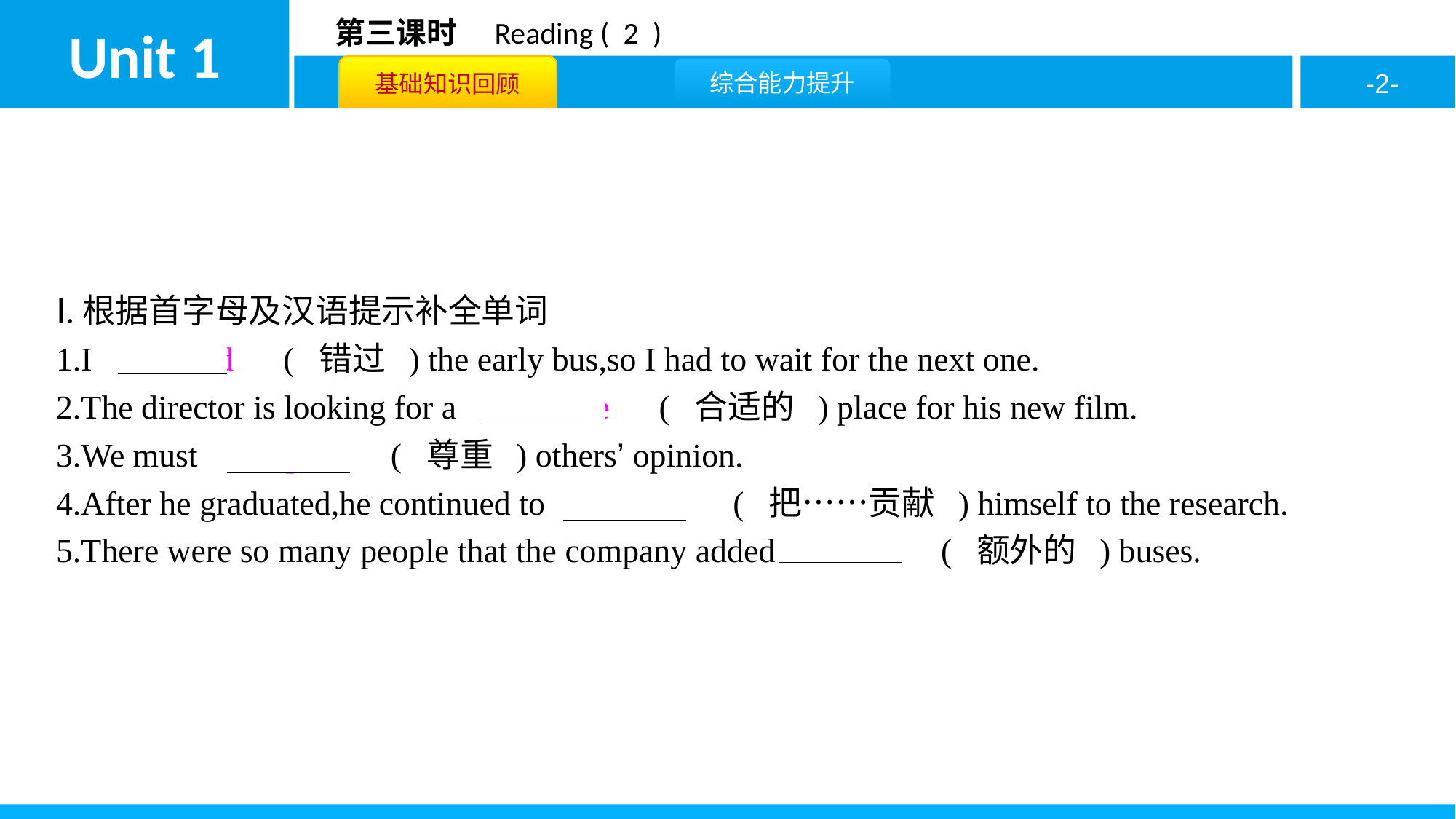

Ⅰ.根据首字母及汉语提示补全单词
1.I　missed　(  错过  ) the early bus,so I had to wait for the next one.
2.The director is looking for a　suitable　(  合适的  ) place for his new film.
3.We must　respect　(  尊重  ) others’ opinion.
4.After he graduated,he continued to　devote　(  把……贡献  ) himself to the research.
5.There were so many people that the company added　extra　(  额外的  ) buses.